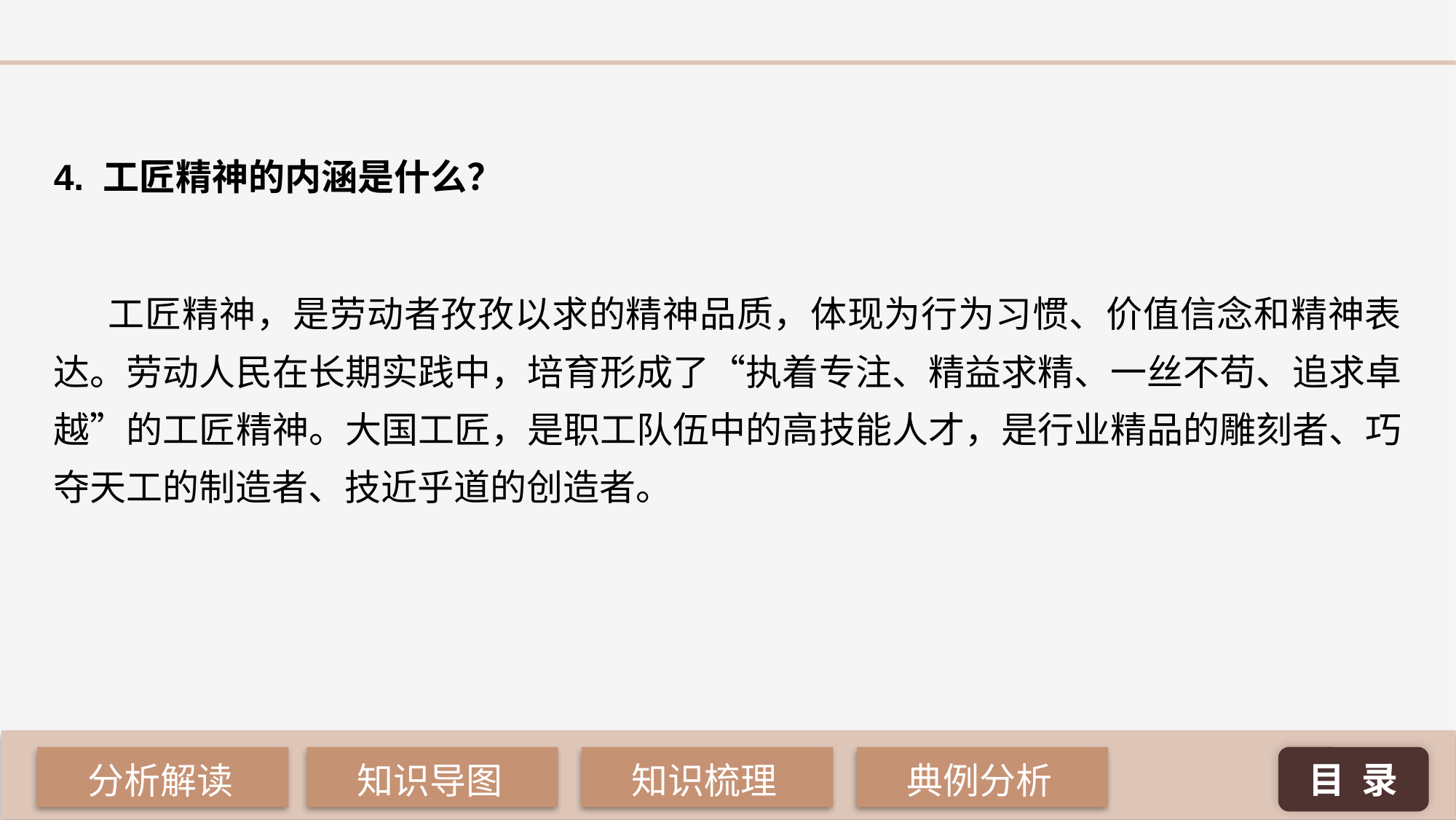

4. 工匠精神的内涵是什么？
工匠精神，是劳动者孜孜以求的精神品质，体现为行为习惯、价值信念和精神表达。劳动人民在长期实践中，培育形成了“执着专注、精益求精、一丝不苟、追求卓越”的工匠精神。大国工匠，是职工队伍中的高技能人才，是行业精品的雕刻者、巧夺天工的制造者、技近乎道的创造者。